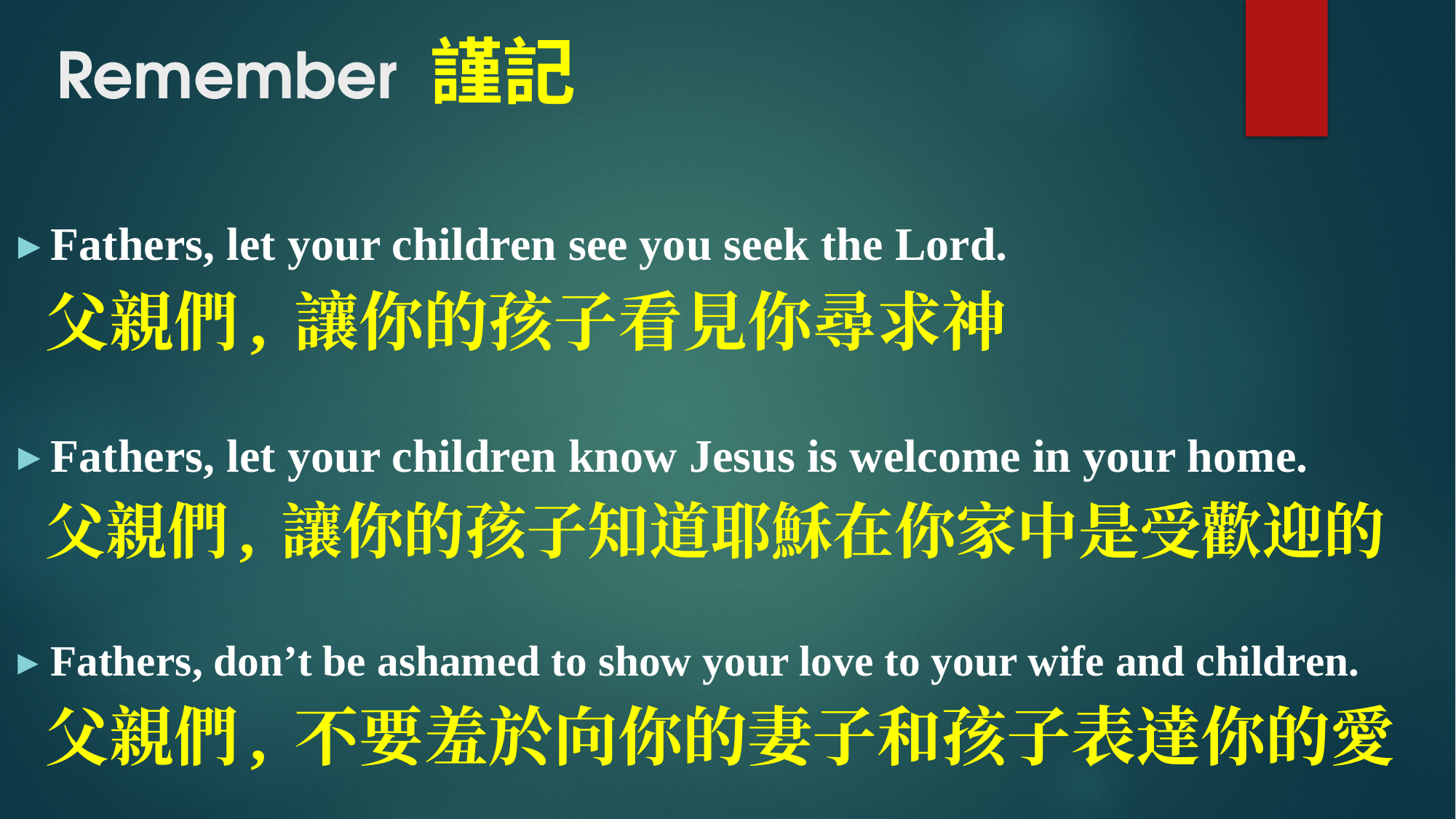

# Remember 謹記
Fathers, let your children see you seek the Lord.
   父親們, 讓你的孩子看見你尋求神

Fathers, let your children know Jesus is welcome in your home.
   父親們, 讓你的孩子知道耶穌在你家中是受歡迎的

Fathers, don’t be ashamed to show your love to your wife and children.
   父親們, 不要羞於向你的妻子和孩子表達你的愛